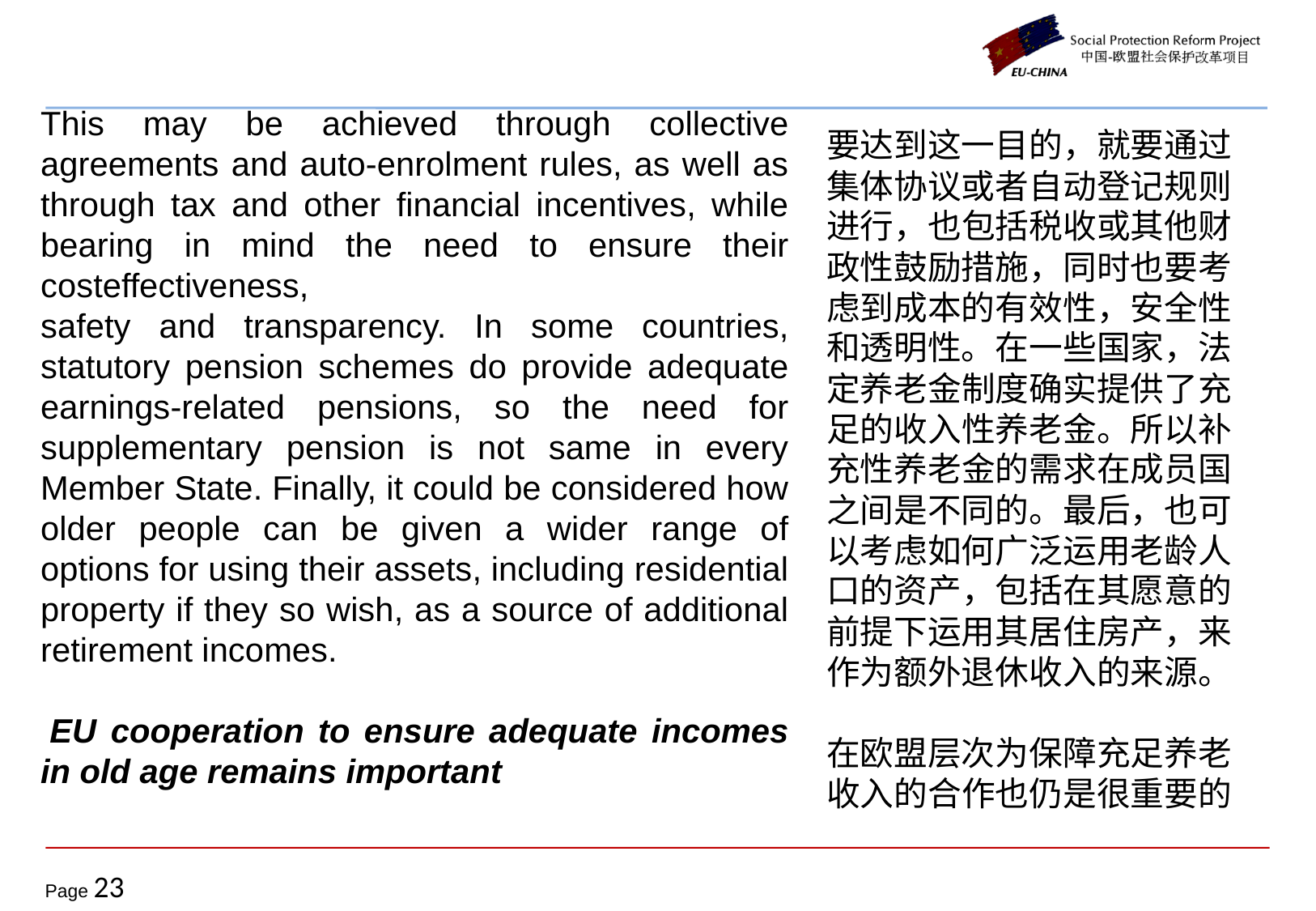

This may be achieved through collective agreements and auto-enrolment rules, as well as through tax and other financial incentives, while bearing in mind the need to ensure their costeffectiveness,
safety and transparency. In some countries, statutory pension schemes do provide adequate earnings-related pensions, so the need for supplementary pension is not same in every Member State. Finally, it could be considered how older people can be given a wider range of options for using their assets, including residential property if they so wish, as a source of additional retirement incomes.

 EU cooperation to ensure adequate incomes in old age remains important
要达到这一目的，就要通过集体协议或者自动登记规则进行，也包括税收或其他财政性鼓励措施，同时也要考虑到成本的有效性，安全性和透明性。在一些国家，法定养老金制度确实提供了充足的收入性养老金。所以补充性养老金的需求在成员国之间是不同的。最后，也可以考虑如何广泛运用老龄人口的资产，包括在其愿意的前提下运用其居住房产，来作为额外退休收入的来源。

在欧盟层次为保障充足养老收入的合作也仍是很重要的